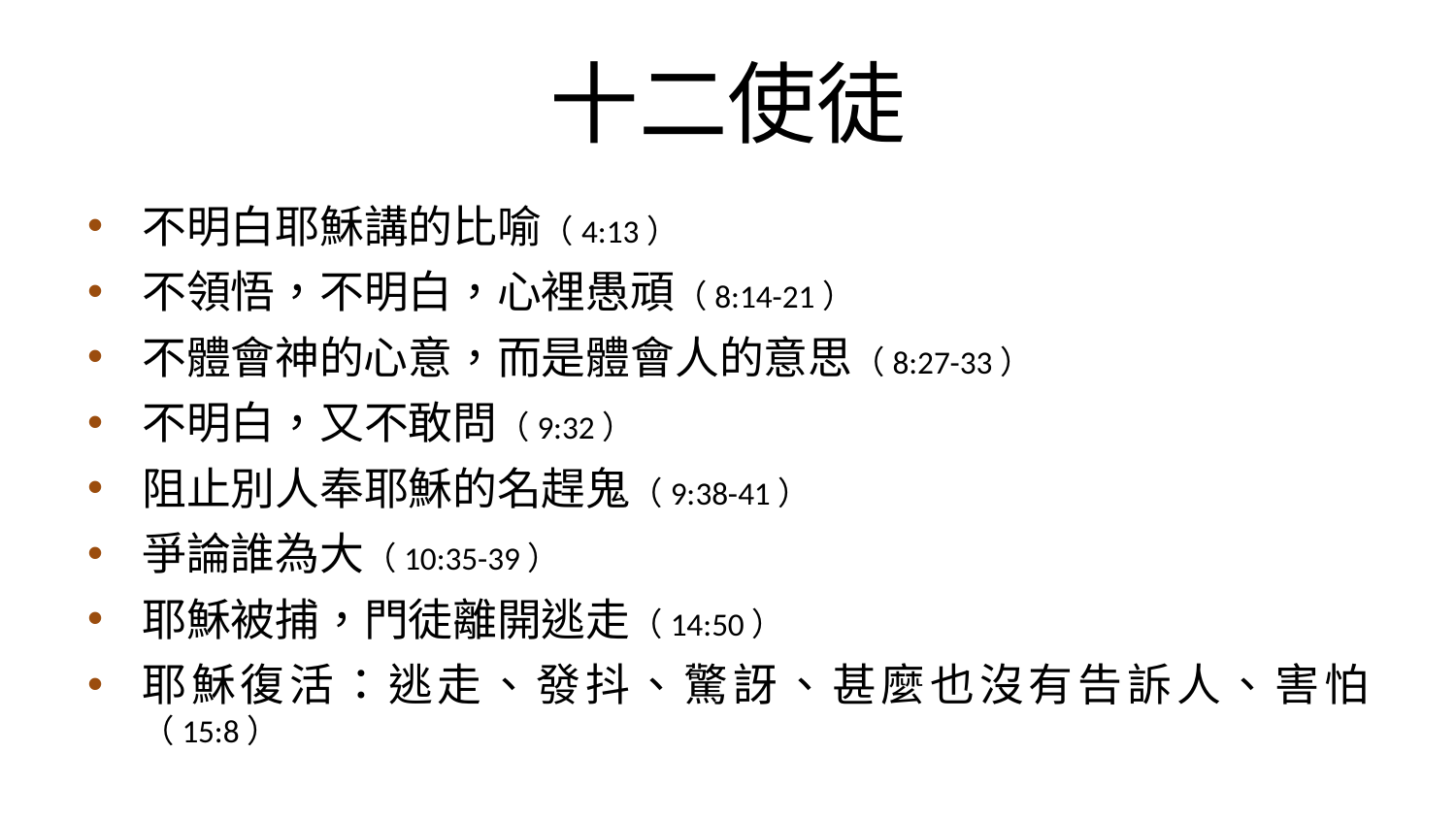

# 十二使徒
不明白耶穌講的比喻（4:13）
不領悟，不明白，心裡愚頑（8:14-21）
不體會神的心意，而是體會人的意思（8:27-33）
不明白，又不敢問（9:32）
阻止別人奉耶穌的名趕鬼（9:38-41）
爭論誰為大（10:35-39）
耶穌被捕，門徒離開逃走（14:50）
耶穌復活：逃走、發抖、驚訝、甚麼也沒有告訴人、害怕（15:8）